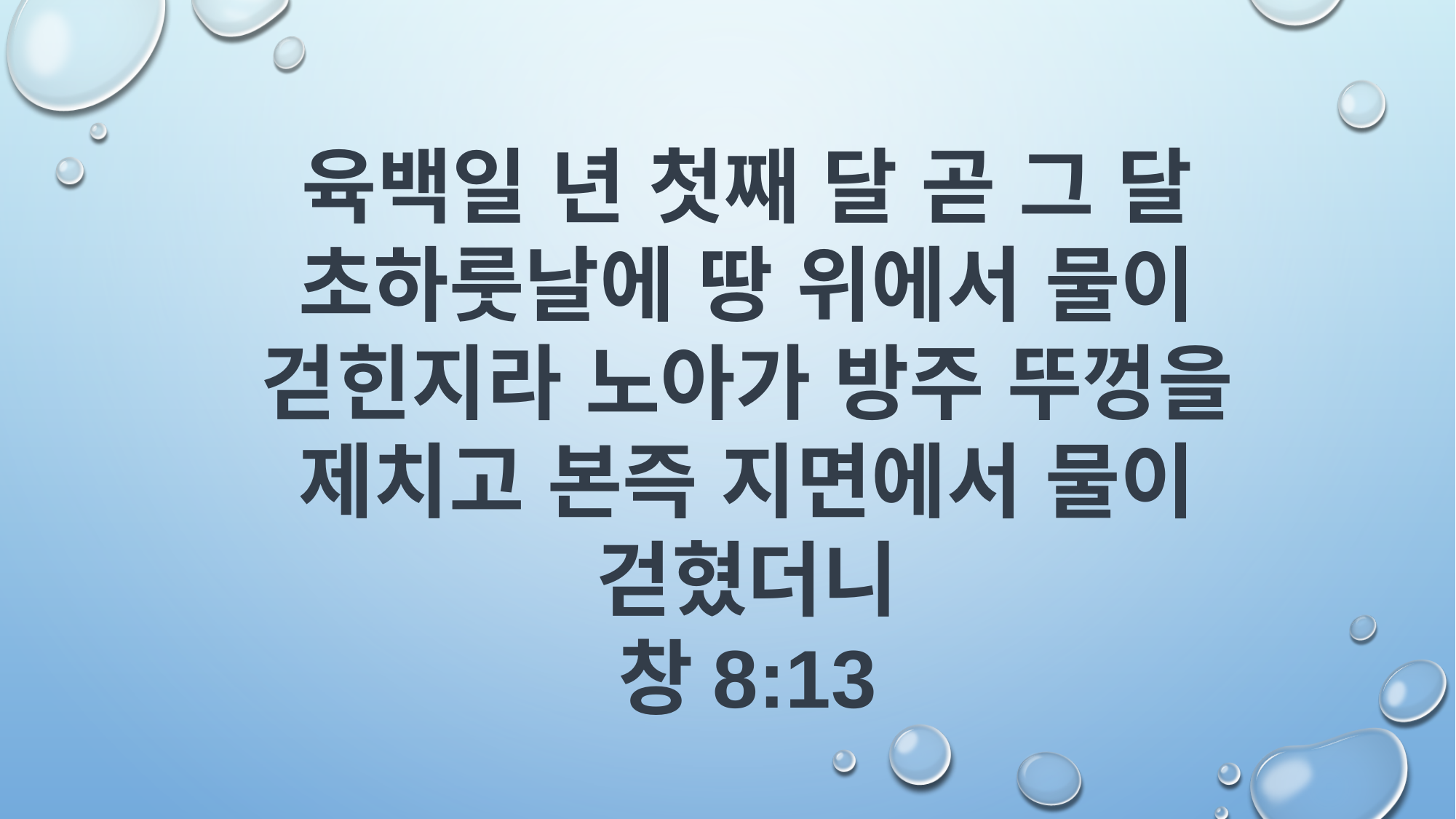

육백일 년 첫째 달 곧 그 달 초하룻날에 땅 위에서 물이 걷힌지라 노아가 방주 뚜껑을 제치고 본즉 지면에서 물이 걷혔더니
창8:13